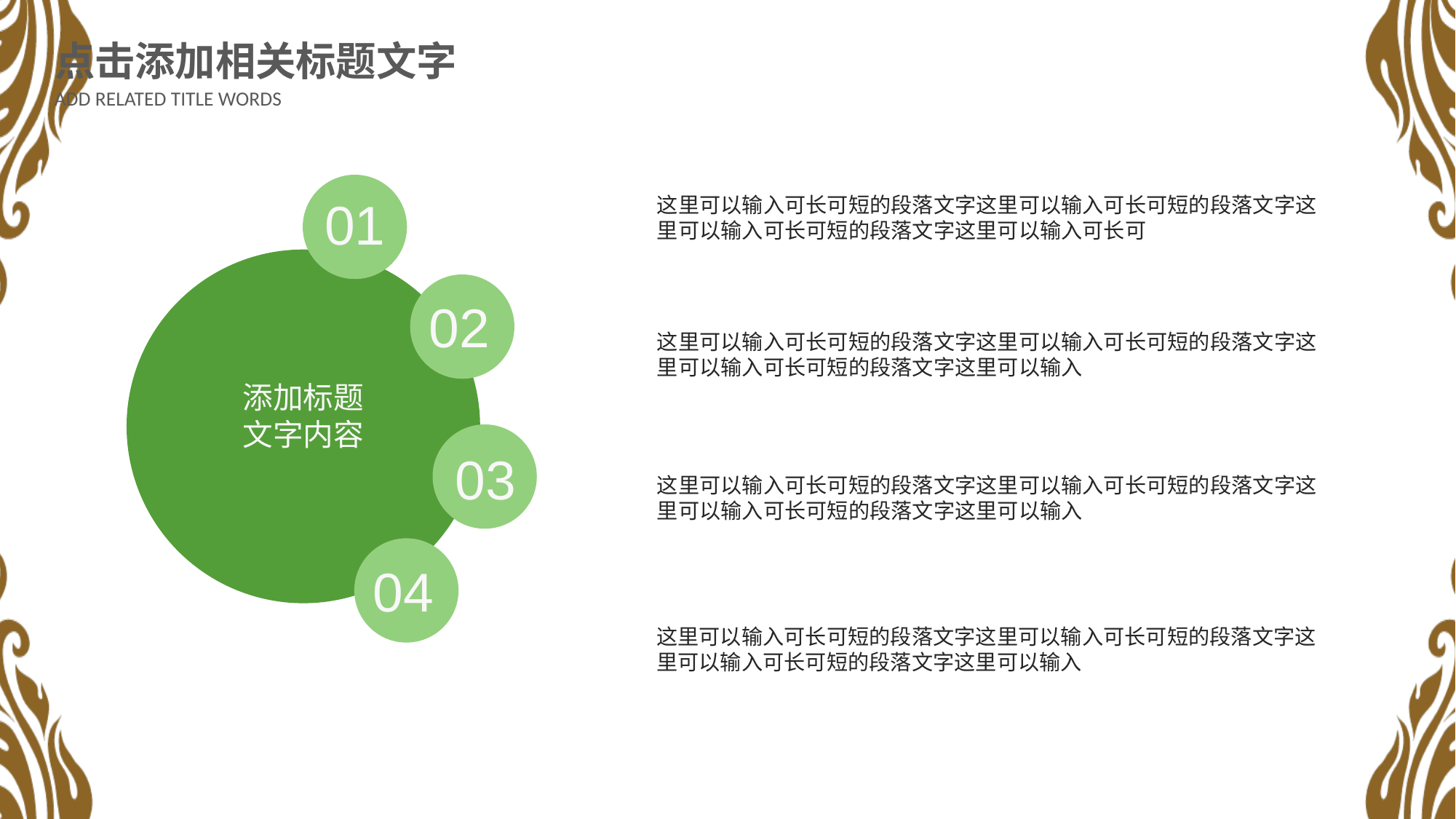

点击添加相关标题文字
ADD RELATED TITLE WORDS

01
这里可以输入可长可短的段落文字这里可以输入可长可短的段落文字这里可以输入可长可短的段落文字这里可以输入可长可

02
这里可以输入可长可短的段落文字这里可以输入可长可短的段落文字这里可以输入可长可短的段落文字这里可以输入
添加标题
文字内容

03
这里可以输入可长可短的段落文字这里可以输入可长可短的段落文字这里可以输入可长可短的段落文字这里可以输入

04
这里可以输入可长可短的段落文字这里可以输入可长可短的段落文字这里可以输入可长可短的段落文字这里可以输入